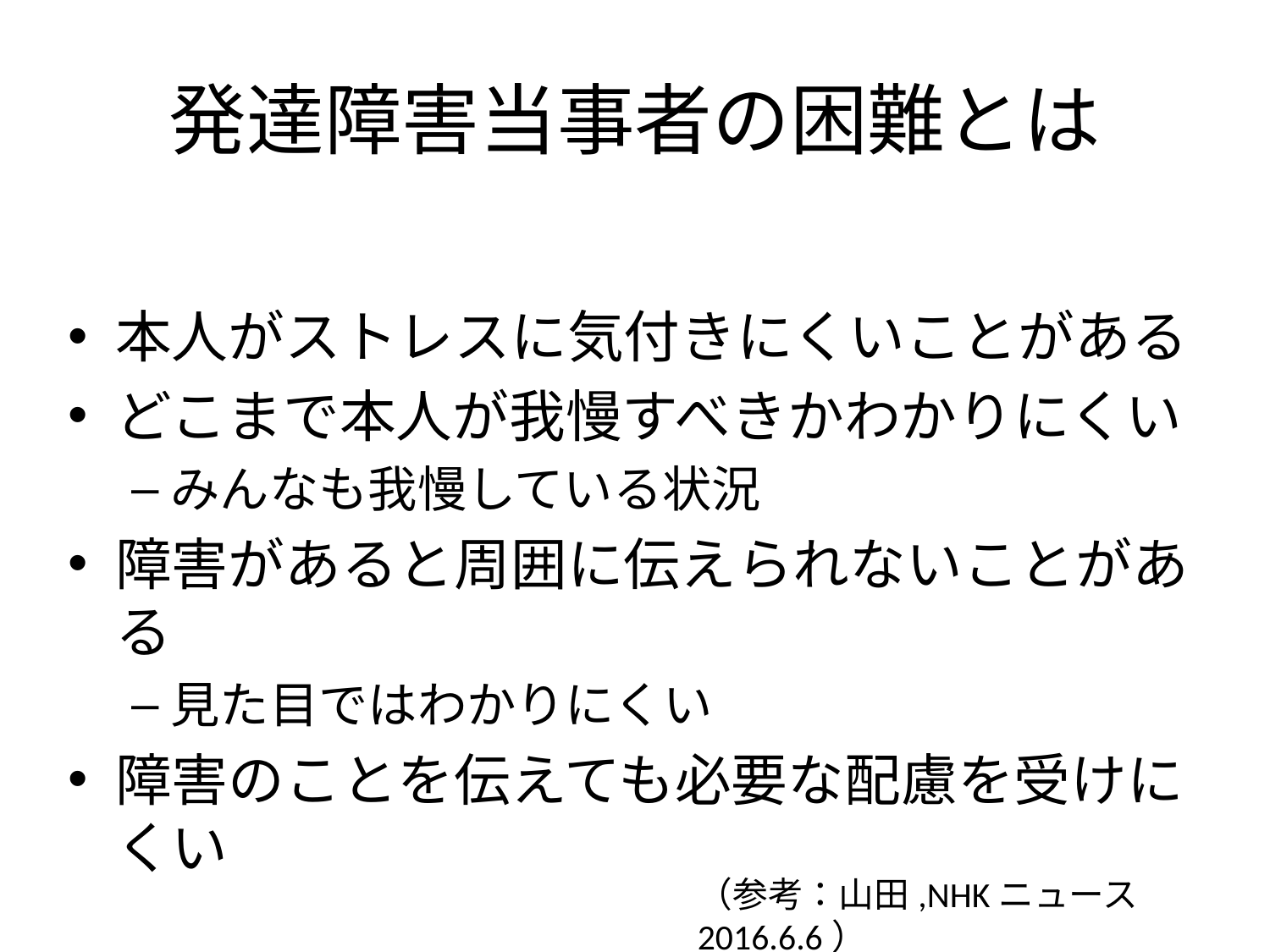

# 発達障害当事者の困難とは

本人がストレスに気付きにくいことがある
どこまで本人が我慢すべきかわかりにくい
みんなも我慢している状況
障害があると周囲に伝えられないことがある
見た目ではわかりにくい
障害のことを伝えても必要な配慮を受けにくい
（参考：山田,NHKニュース2016.6.6）